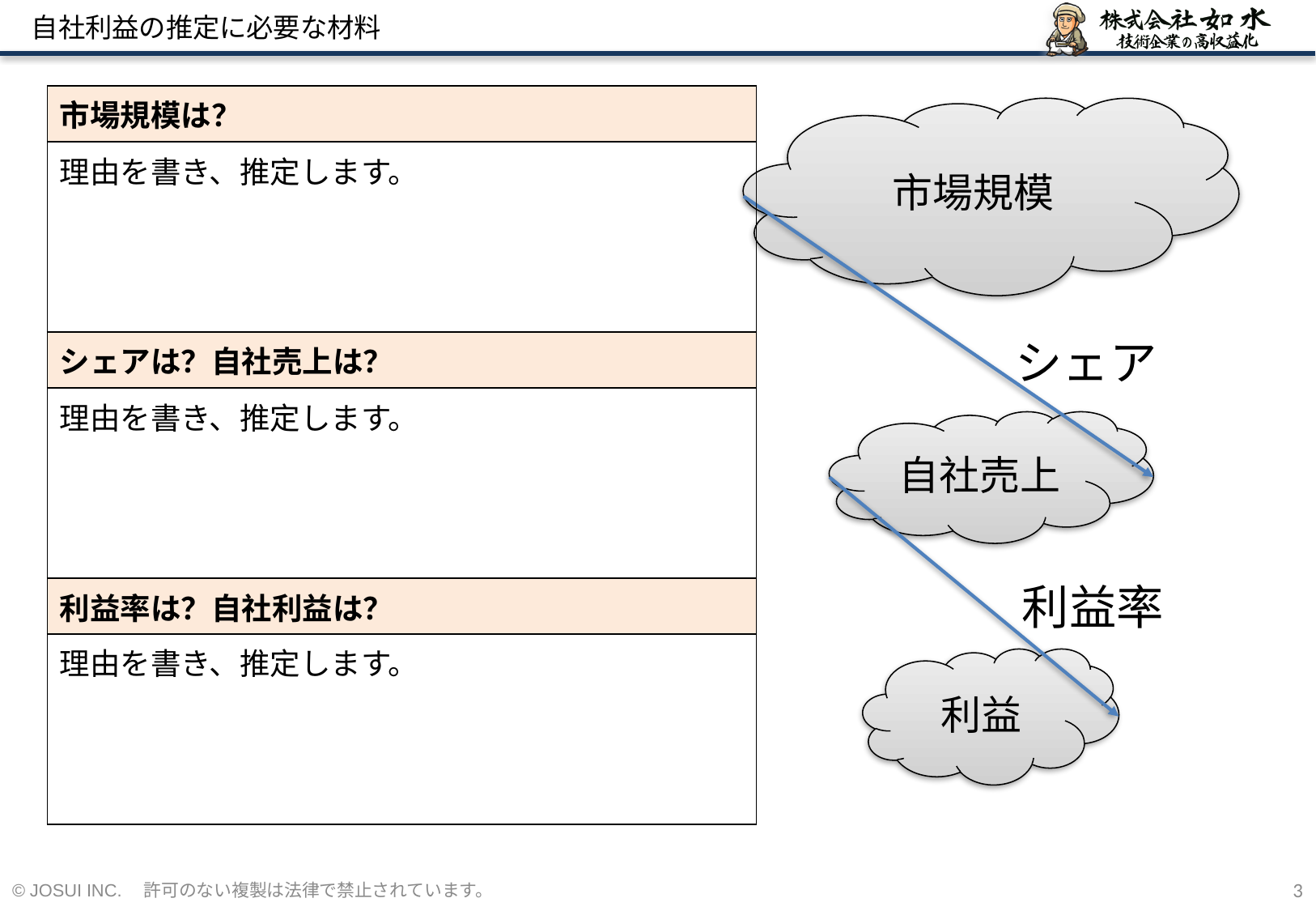

# 自社利益の推定に必要な材料
| 市場規模は？ |
| --- |
| 理由を書き、推定します。 |
| シェアは？自社売上は？ |
| 理由を書き、推定します。 |
| 利益率は？自社利益は？ |
| 理由を書き、推定します。 |
市場規模
シェア
自社売上
利益率
利益
© JOSUI INC.　許可のない複製は法律で禁止されています。
3